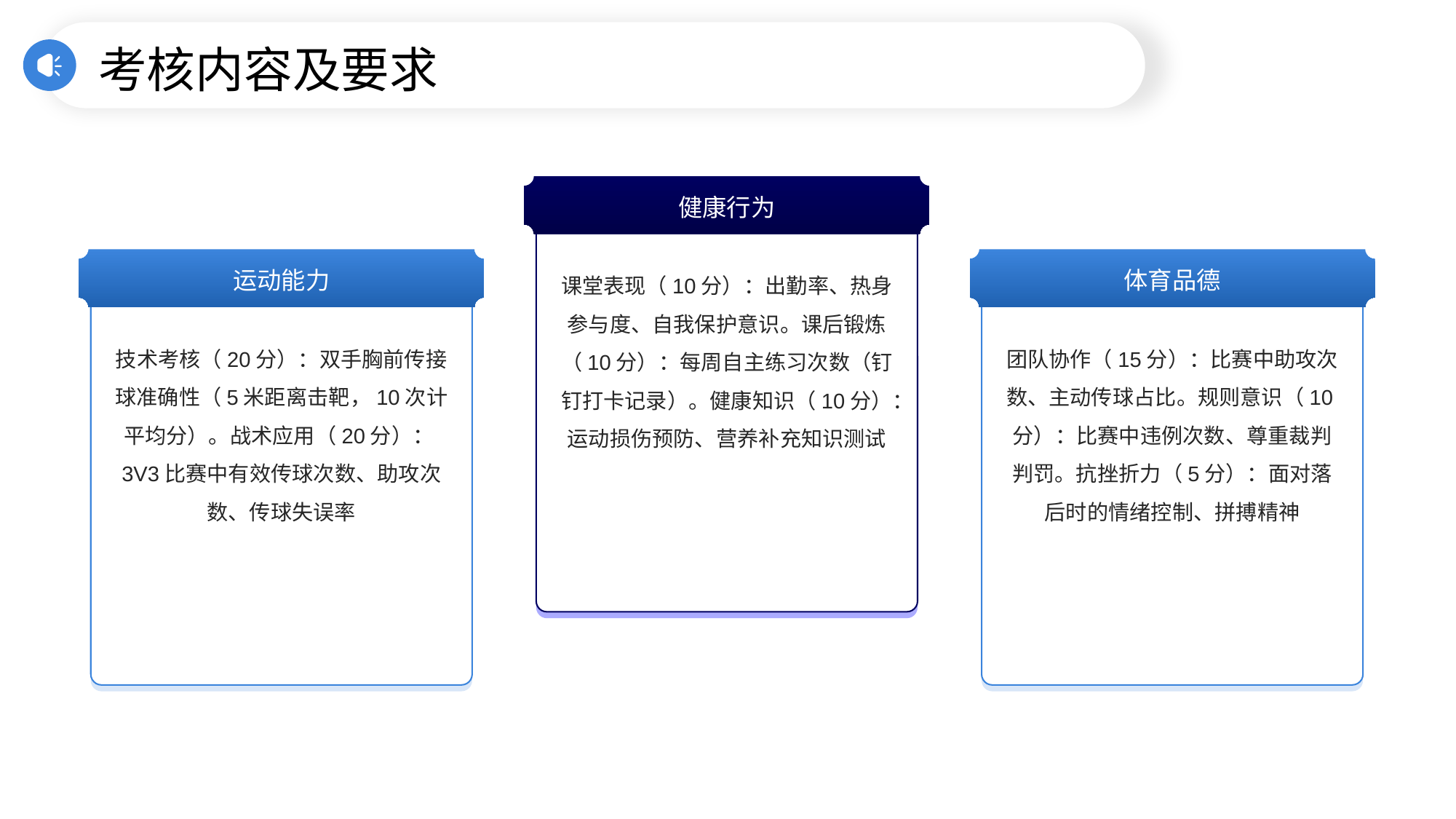

考核内容及要求

健康行为

课堂表现（10分）：出勤率、热身参与度、自我保护意识。课后锻炼（10分）：每周自主练习次数（钉钉打卡记录）。健康知识（10分）：运动损伤预防、营养补充知识测试
运动能力
体育品德

技术考核（20分）：双手胸前传接球准确性（5米距离击靶，10次计平均分）。战术应用（20分）：3V3比赛中有效传球次数、助攻次数、传球失误率
团队协作（15分）：比赛中助攻次数、主动传球占比。规则意识（10分）：比赛中违例次数、尊重裁判判罚。抗挫折力（5分）：面对落后时的情绪控制、拼搏精神